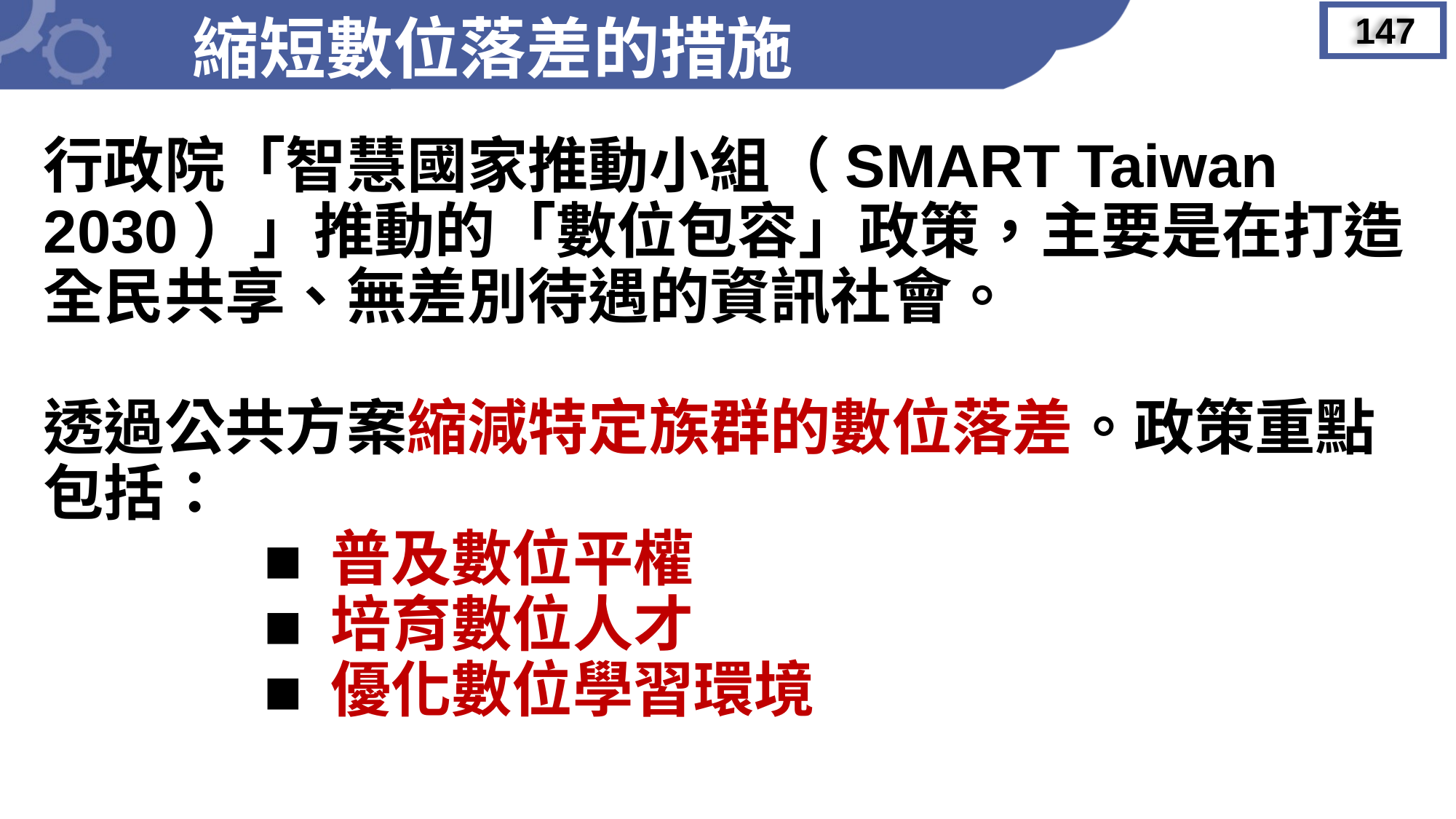

縮短數位落差的措施
147
行政院「智慧國家推動小組（SMART Taiwan 2030）」推動的「數位包容」政策，主要是在打造全民共享、無差別待遇的資訊社會。

透過公共方案縮減特定族群的數位落差。政策重點
包括：
                ◼︎ 普及數位平權
                ◼︎ 培育數位人才
                ◼︎ 優化數位學習環境

協助使用各種網路應用服務